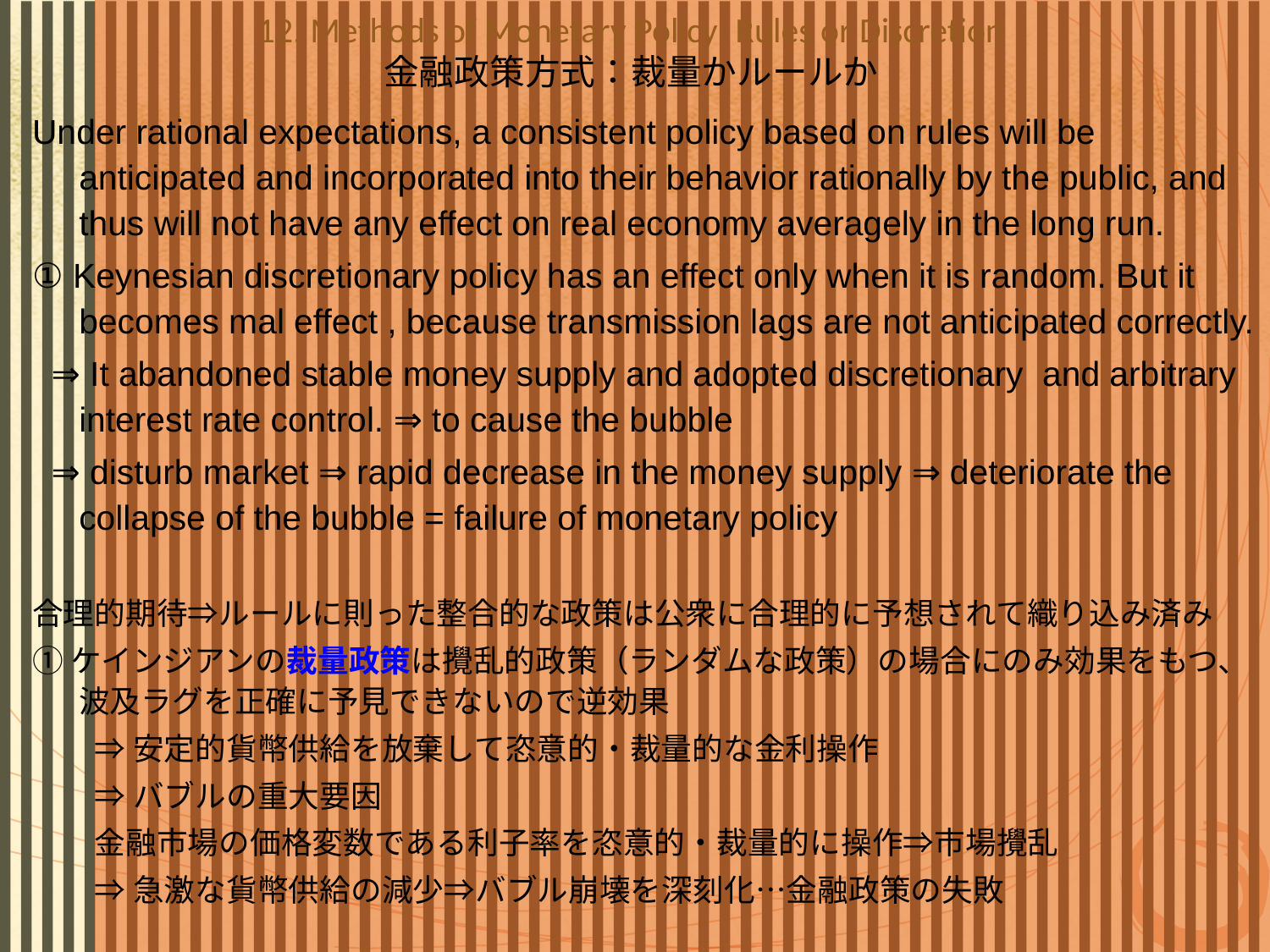

# 12. Methods of Monetary Policy: Rules or Discretion 金融政策方式：裁量かルールか
Under rational expectations, a consistent policy based on rules will be anticipated and incorporated into their behavior rationally by the public, and thus will not have any effect on real economy averagely in the long run.
① Keynesian discretionary policy has an effect only when it is random. But it becomes mal effect , because transmission lags are not anticipated correctly.
  ⇒ It abandoned stable money supply and adopted discretionary  and arbitrary interest rate control. ⇒ to cause the bubble
  ⇒ disturb market ⇒ rapid decrease in the money supply ⇒ deteriorate the collapse of the bubble = failure of monetary policy

合理的期待⇒ルールに則った整合的な政策は公衆に合理的に予想されて織り込み済み
①ケインジアンの裁量政策は攪乱的政策（ランダムな政策）の場合にのみ効果をもつ、波及ラグを正確に予見できないので逆効果
⇒安定的貨幣供給を放棄して恣意的・裁量的な金利操作
⇒バブルの重大要因
金融市場の価格変数である利子率を恣意的・裁量的に操作⇒市場攪乱
⇒急激な貨幣供給の減少⇒バブル崩壊を深刻化…金融政策の失敗